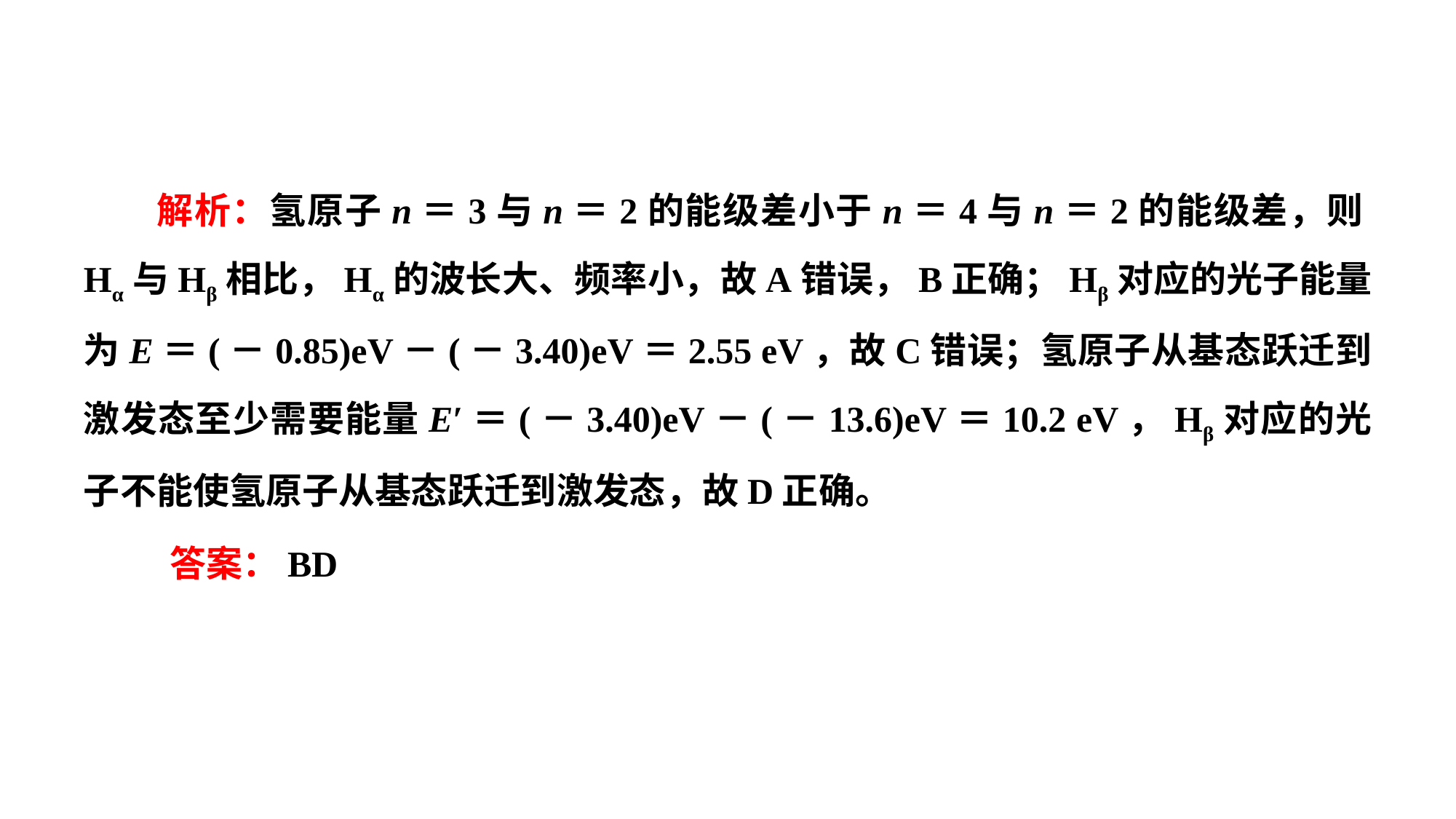

解析：氢原子n＝3与n＝2的能级差小于n＝4与n＝2的能级差，则Hα与Hβ相比，Hα的波长大、频率小，故A错误，B正确；Hβ对应的光子能量为E＝(－0.85)eV－(－3.40)eV＝2.55 eV，故C错误；氢原子从基态跃迁到激发态至少需要能量E′＝(－3.40)eV－(－13.6)eV＝10.2 eV，Hβ对应的光子不能使氢原子从基态跃迁到激发态，故D正确。
答案：BD